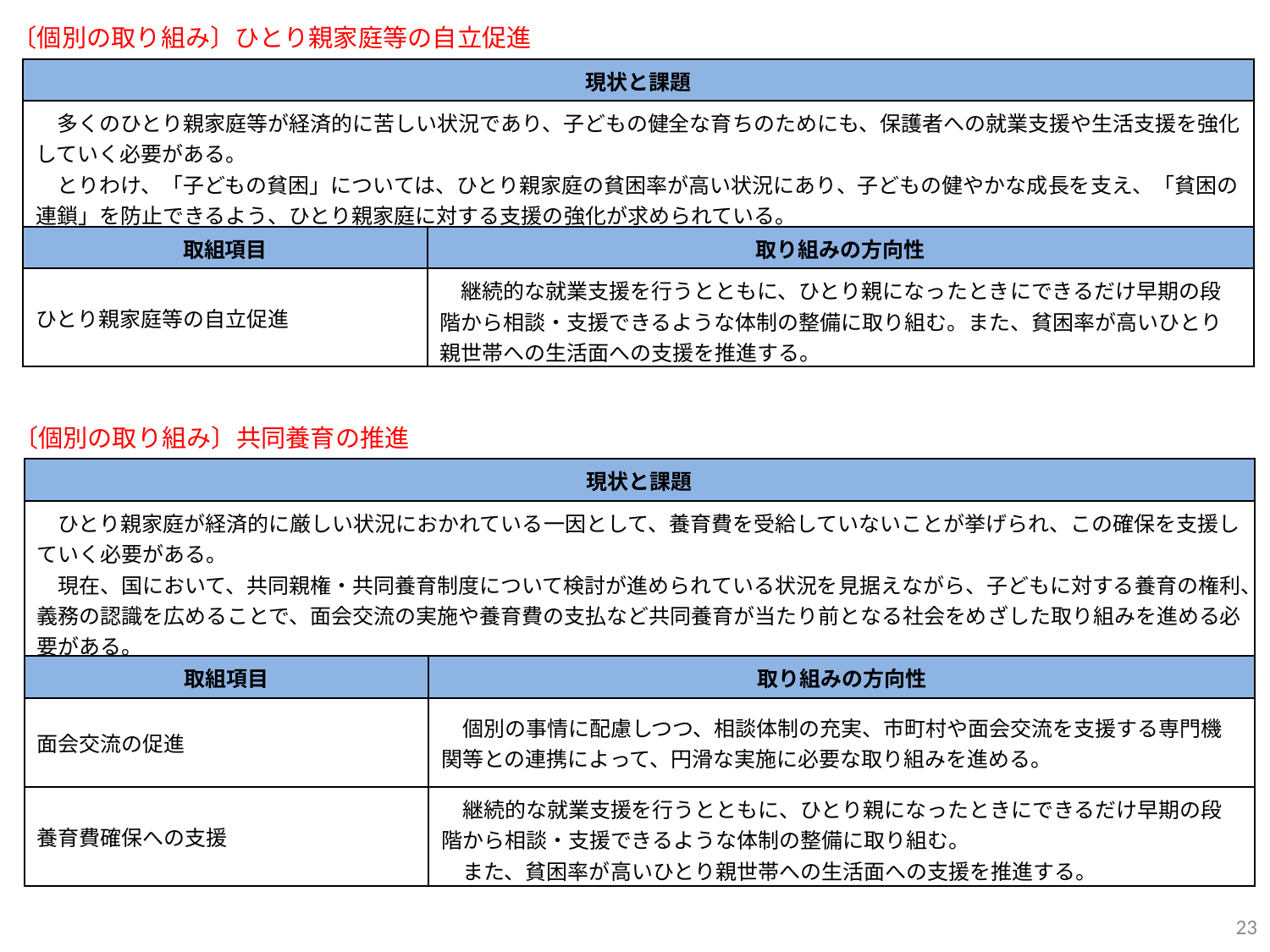

〔個別の取り組み〕ひとり親家庭等の自立促進
| 現状と課題 |  |
| --- | --- |
| 多くのひとり親家庭等が経済的に苦しい状況であり、子どもの健全な育ちのためにも、保護者への就業支援や生活支援を強化していく必要がある。 　とりわけ、「子どもの貧困」については、ひとり親家庭の貧困率が高い状況にあり、子どもの健やかな成長を支え、「貧困の連鎖」を防止できるよう、ひとり親家庭に対する支援の強化が求められている。 |  |
| 取組項目 | 取り組みの方向性 |
| ひとり親家庭等の自立促進 | 継続的な就業支援を行うとともに、ひとり親になったときにできるだけ早期の段階から相談・支援できるような体制の整備に取り組む。また、貧困率が高いひとり親世帯への生活面への支援を推進する。 |
〔個別の取り組み〕共同養育の推進
| 現状と課題 |  |
| --- | --- |
| ひとり親家庭が経済的に厳しい状況におかれている一因として、養育費を受給していないことが挙げられ、この確保を支援していく必要がある。 　現在、国において、共同親権・共同養育制度について検討が進められている状況を見据えながら、子どもに対する養育の権利、義務の認識を広めることで、面会交流の実施や養育費の支払など共同養育が当たり前となる社会をめざした取り組みを進める必要がある。 |  |
| 取組項目 | 取り組みの方向性 |
| 面会交流の促進 | 個別の事情に配慮しつつ、相談体制の充実、市町村や面会交流を支援する専門機関等との連携によって、円滑な実施に必要な取り組みを進める。 |
| 養育費確保への支援 | 継続的な就業支援を行うとともに、ひとり親になったときにできるだけ早期の段階から相談・支援できるような体制の整備に取り組む。 　また、貧困率が高いひとり親世帯への生活面への支援を推進する。 |
23